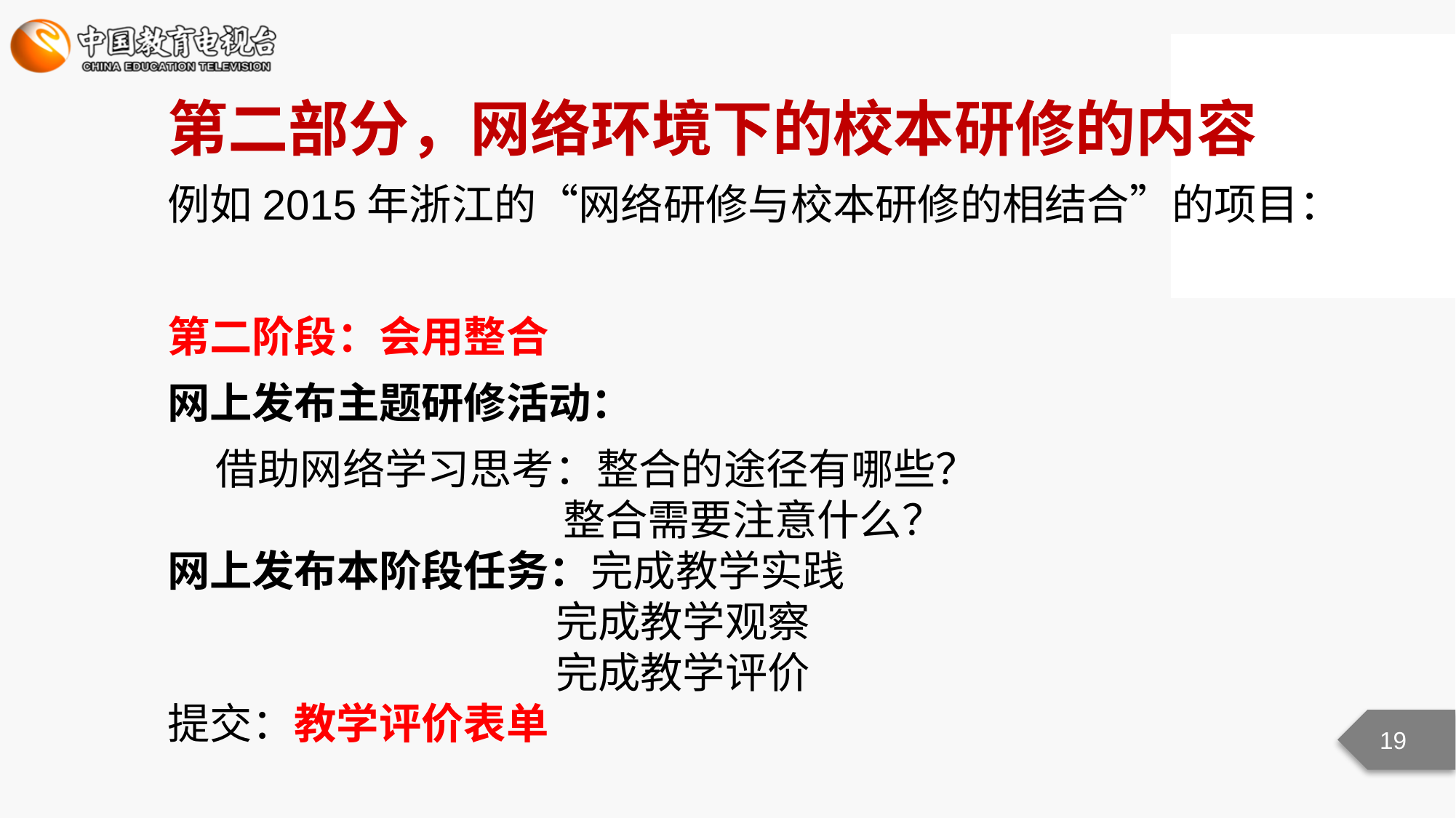

第二部分，网络环境下的校本研修的内容
例如2015年浙江的“网络研修与校本研修的相结合”的项目：

第二阶段：会用整合
网上发布主题研修活动：
    借助网络学习思考：整合的途径有哪些？
                                   整合需要注意什么？
网上发布本阶段任务：完成教学实践
                                        完成教学观察
                                        完成教学评价
提交：教学评价表单